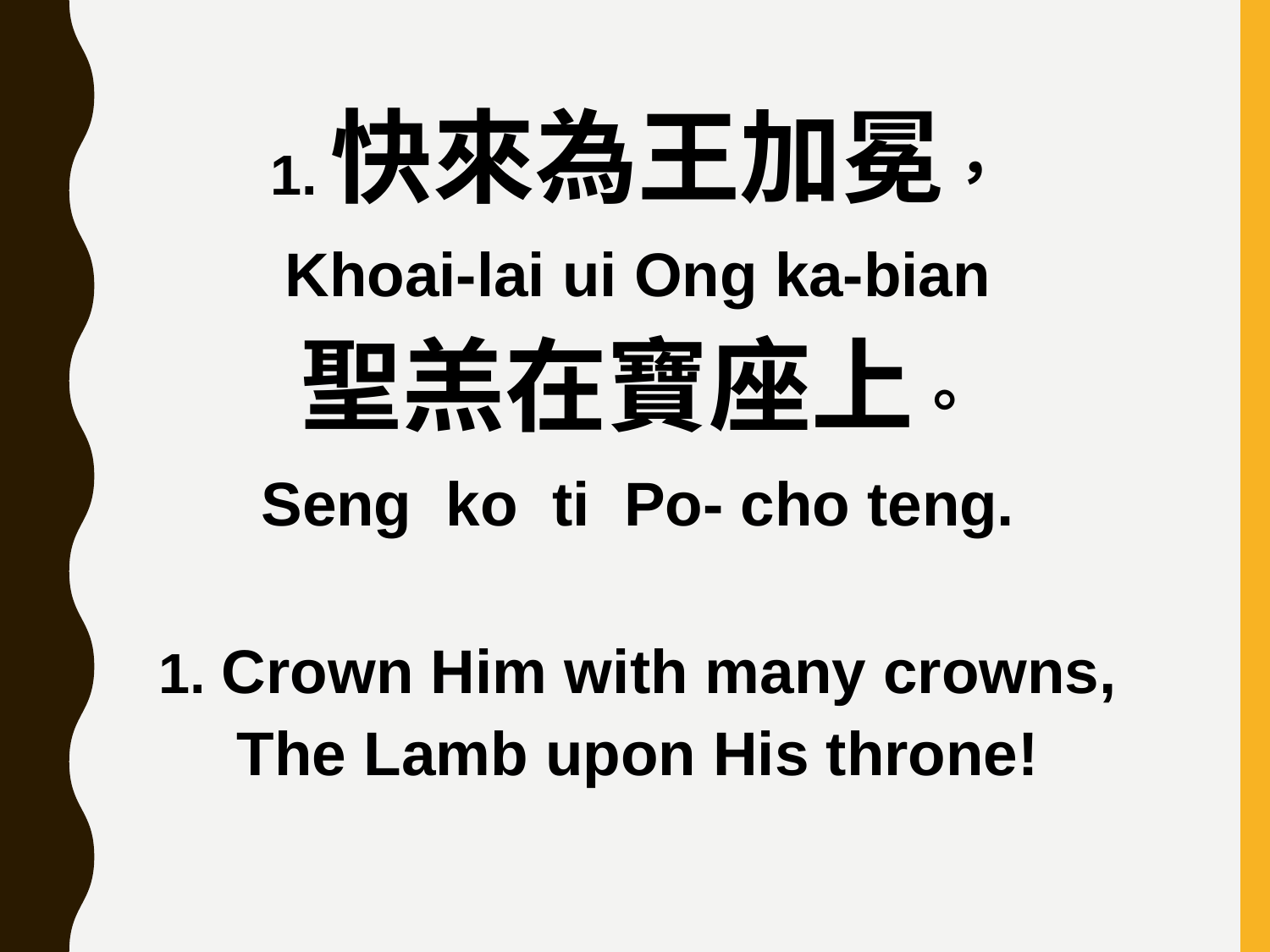

1.快來為王加冕，
Khoai-lai ui Ong ka-bian
聖羔在寶座上。
Seng  ko  ti  Po- cho teng.
1. Crown Him with many crowns,
The Lamb upon His throne!